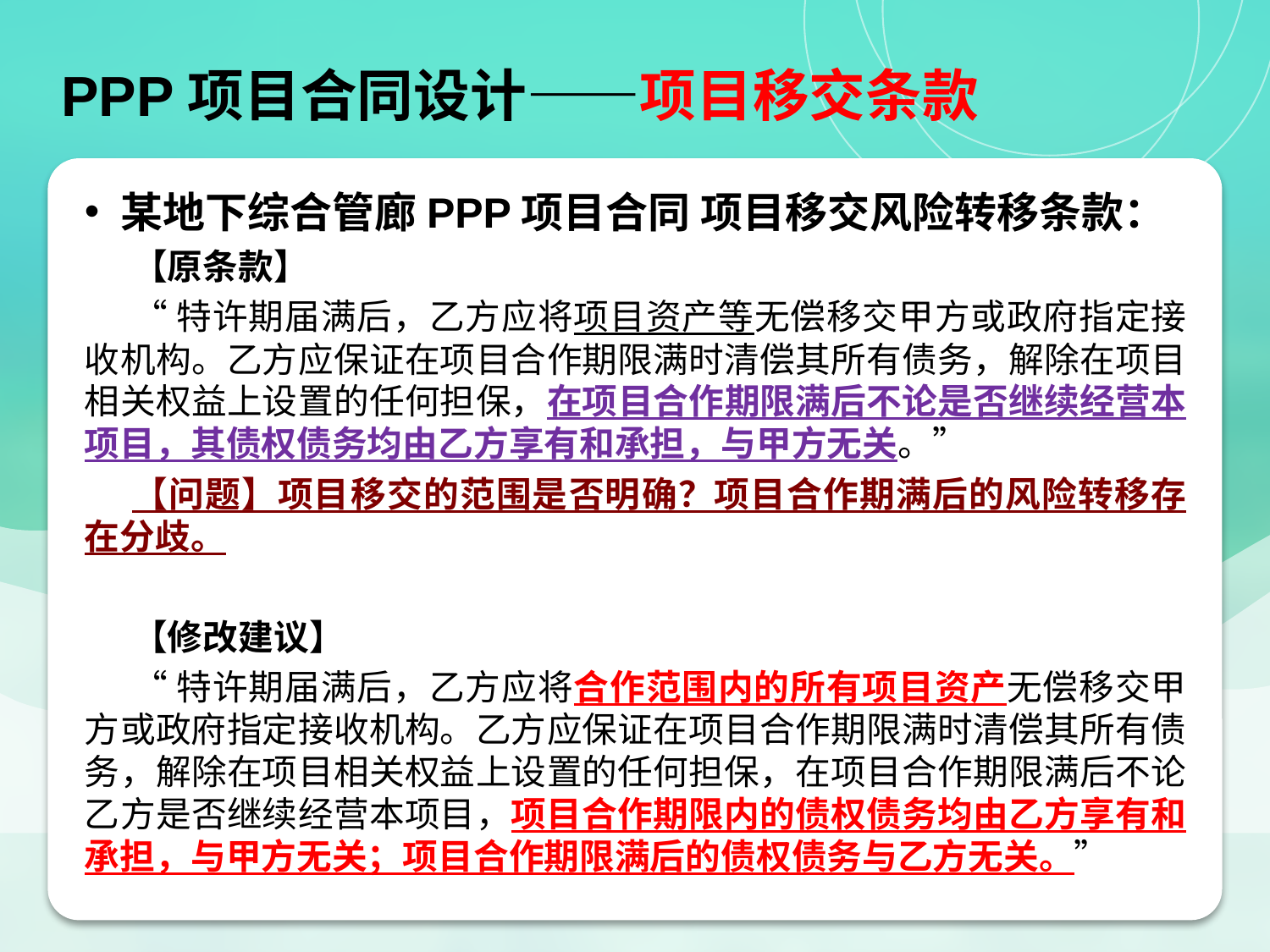

PPP项目合同设计——项目移交条款
【小结】PPP项目核心法律关系：项目合同
某地下综合管廊PPP项目合同 项目移交风险转移条款：
【原条款】
“特许期届满后，乙方应将项目资产等无偿移交甲方或政府指定接收机构。乙方应保证在项目合作期限满时清偿其所有债务，解除在项目相关权益上设置的任何担保，在项目合作期限满后不论是否继续经营本项目，其债权债务均由乙方享有和承担，与甲方无关。”
【问题】项目移交的范围是否明确？项目合作期满后的风险转移存在分歧。

【修改建议】
“特许期届满后，乙方应将合作范围内的所有项目资产无偿移交甲方或政府指定接收机构。乙方应保证在项目合作期限满时清偿其所有债务，解除在项目相关权益上设置的任何担保，在项目合作期限满后不论乙方是否继续经营本项目，项目合作期限内的债权债务均由乙方享有和承担，与甲方无关；项目合作期限满后的债权债务与乙方无关。”

99